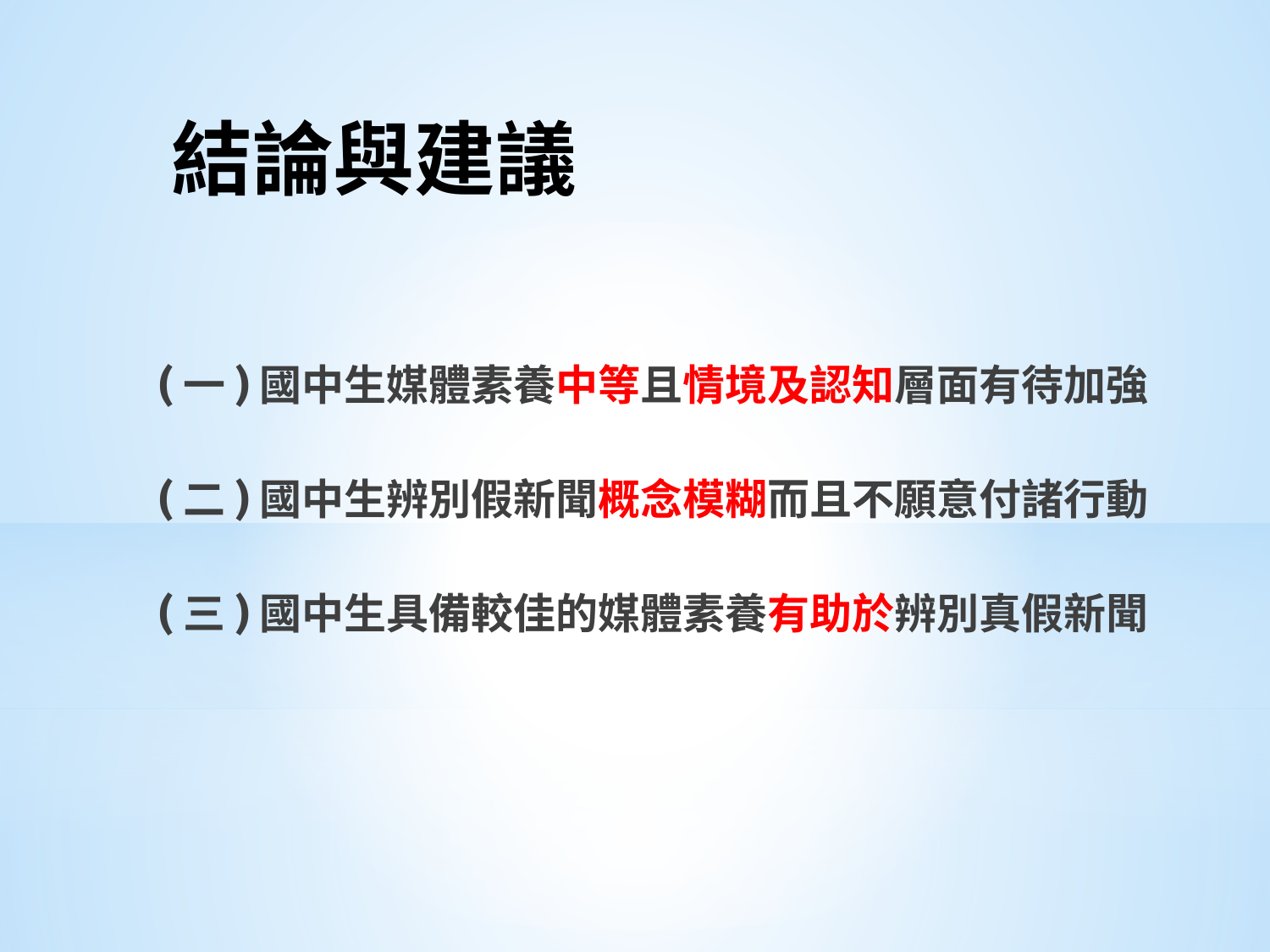

# 結論與建議
(一)國中生媒體素養中等且情境及認知層面有待加強

(二)國中生辨別假新聞概念模糊而且不願意付諸行動

(三)國中生具備較佳的媒體素養有助於辨別真假新聞